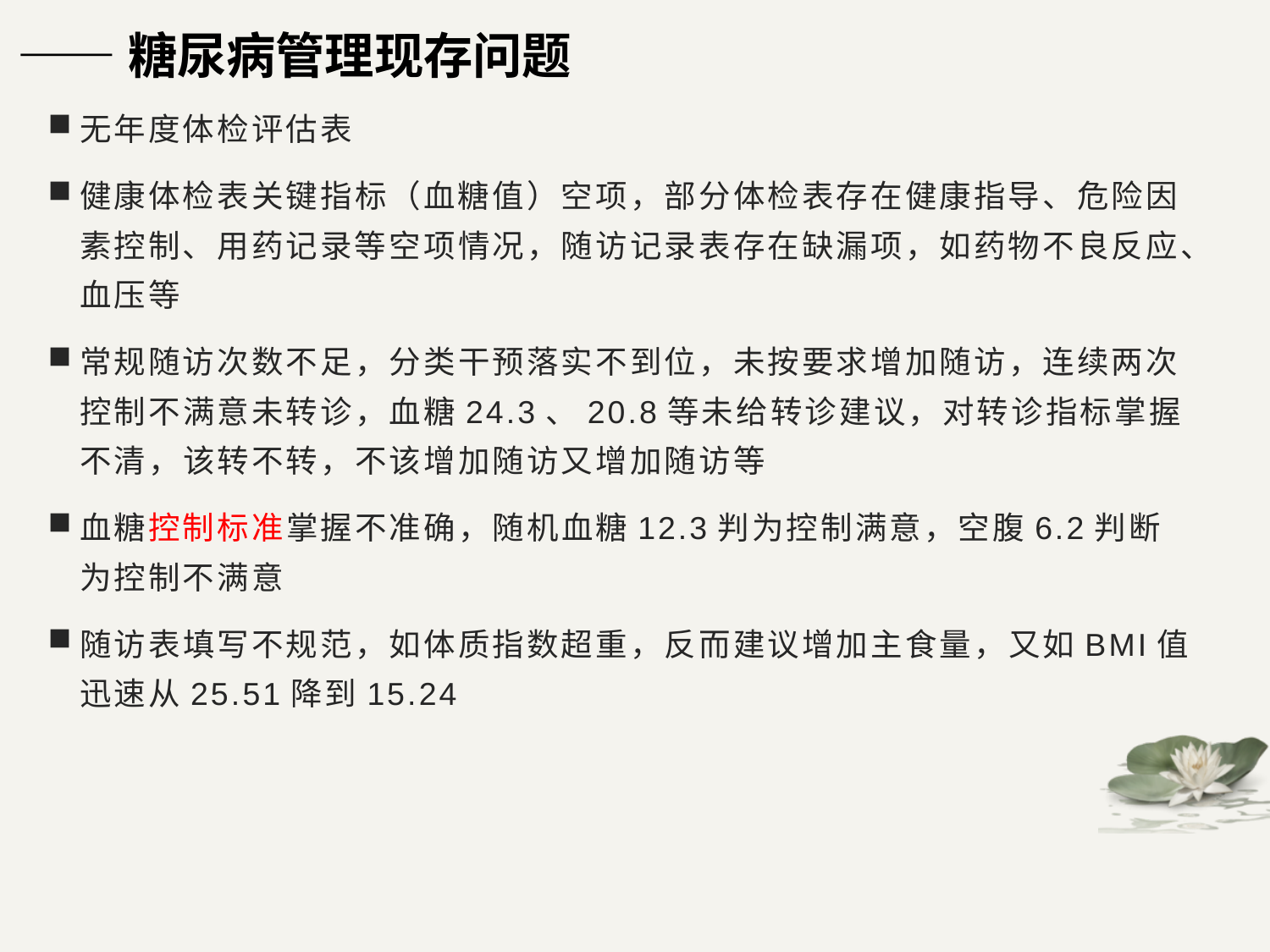

——糖尿病管理现存问题
无年度体检评估表
健康体检表关键指标（血糖值）空项，部分体检表存在健康指导、危险因素控制、用药记录等空项情况，随访记录表存在缺漏项，如药物不良反应、血压等
常规随访次数不足，分类干预落实不到位，未按要求增加随访，连续两次控制不满意未转诊，血糖24.3、20.8等未给转诊建议，对转诊指标掌握不清，该转不转，不该增加随访又增加随访等
血糖控制标准掌握不准确，随机血糖12.3判为控制满意，空腹6.2判断为控制不满意
随访表填写不规范，如体质指数超重，反而建议增加主食量，又如BMI值迅速从25.51降到15.24